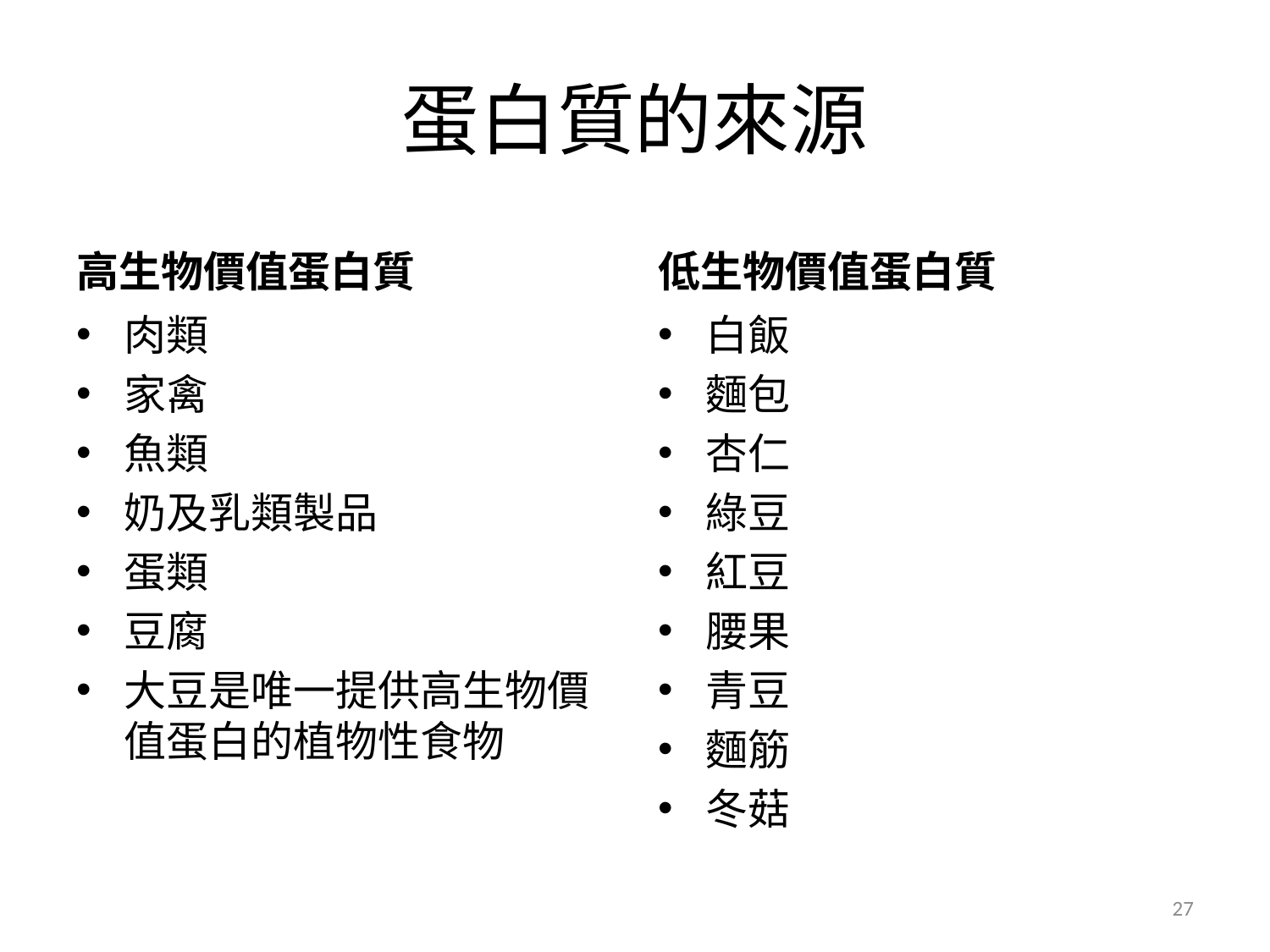

# 蛋白質的來源
高生物價值蛋白質
低生物價值蛋白質
肉類
家禽
魚類
奶及乳類製品
蛋類
豆腐
大豆是唯一提供高生物價值蛋白的植物性食物
白飯
麵包
杏仁
綠豆
紅豆
腰果
青豆
麵筋
冬菇
27